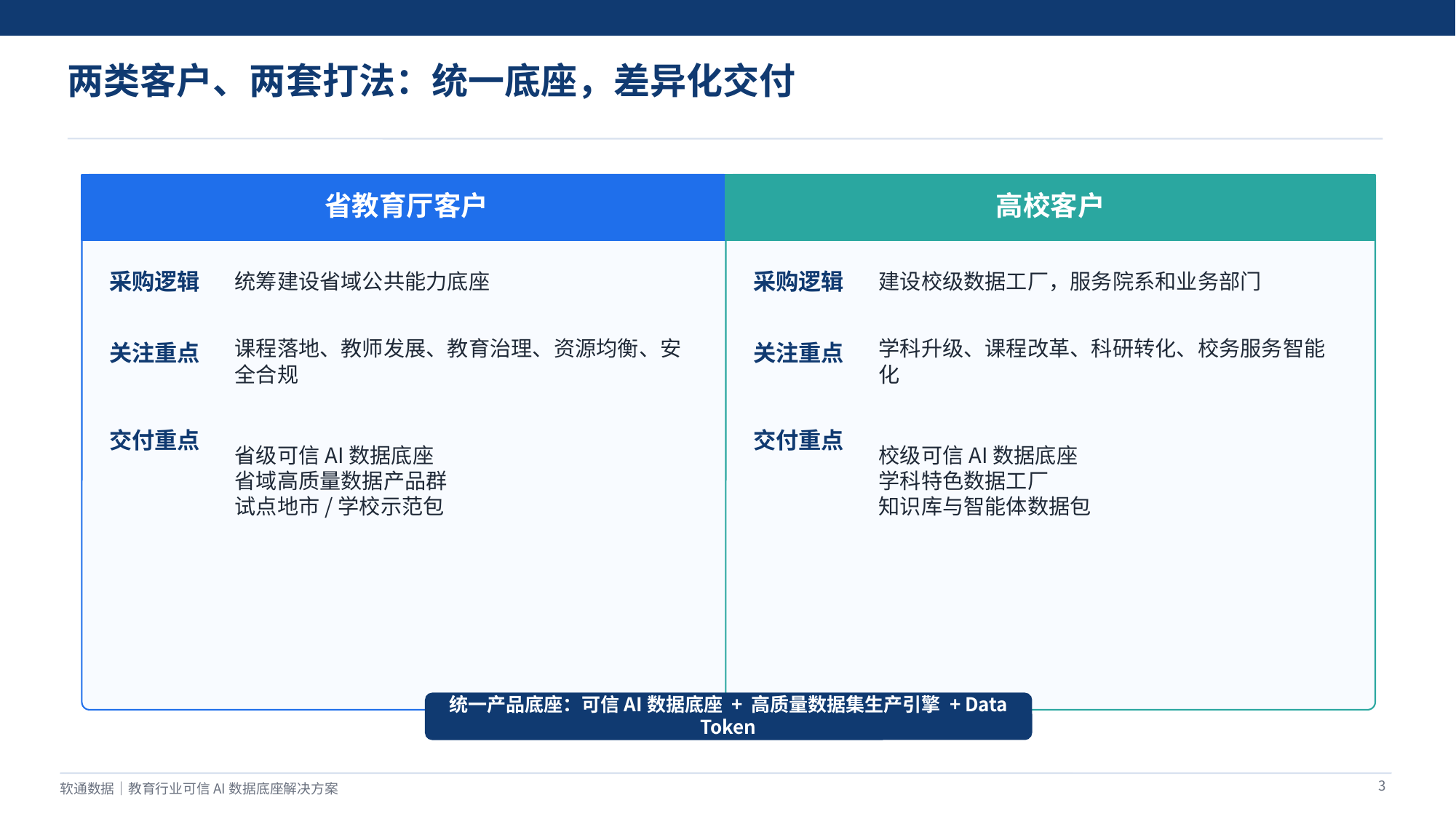

两类客户、两套打法：统一底座，差异化交付

省教育厅客户
高校客户
统筹建设省域公共能力底座
建设校级数据工厂，服务院系和业务部门
采购逻辑
采购逻辑
课程落地、教师发展、教育治理、资源均衡、安全合规
学科升级、课程改革、科研转化、校务服务智能化
关注重点
关注重点
省级可信AI数据底座
省域高质量数据产品群
试点地市/学校示范包
校级可信AI数据底座
学科特色数据工厂
知识库与智能体数据包
交付重点
交付重点

统一产品底座：可信AI数据底座 + 高质量数据集生产引擎 + Data Token

3
软通数据｜教育行业可信AI数据底座解决方案